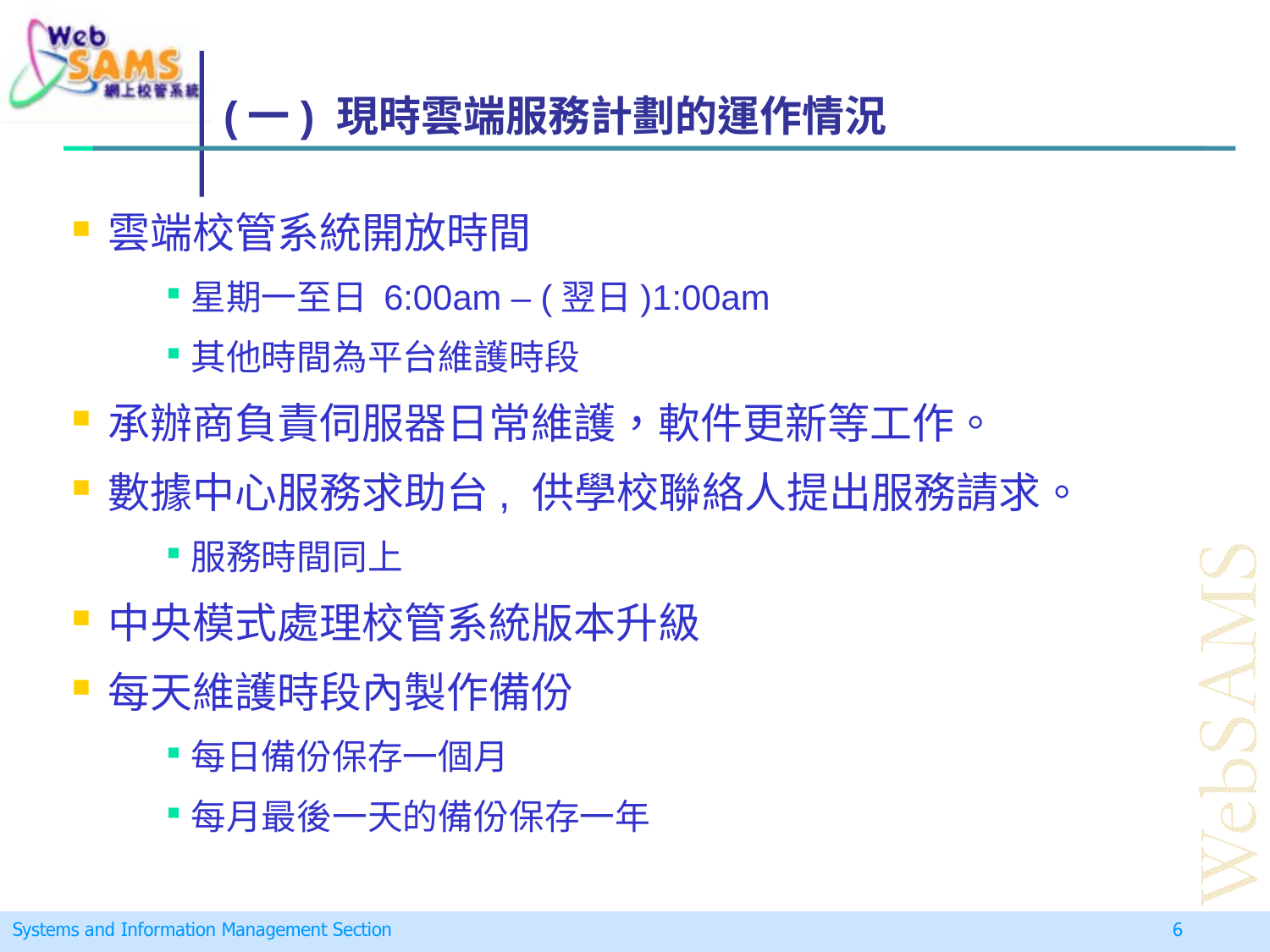

# (一) 現時雲端服務計劃的運作情況
雲端校管系統開放時間
星期一至日 6:00am – (翌日)1:00am
其他時間為平台維護時段
承辦商負責伺服器日常維護，軟件更新等工作。
數據中心服務求助台, 供學校聯絡人提出服務請求。
服務時間同上
中央模式處理校管系統版本升級
每天維護時段內製作備份
每日備份保存一個月
每月最後一天的備份保存一年